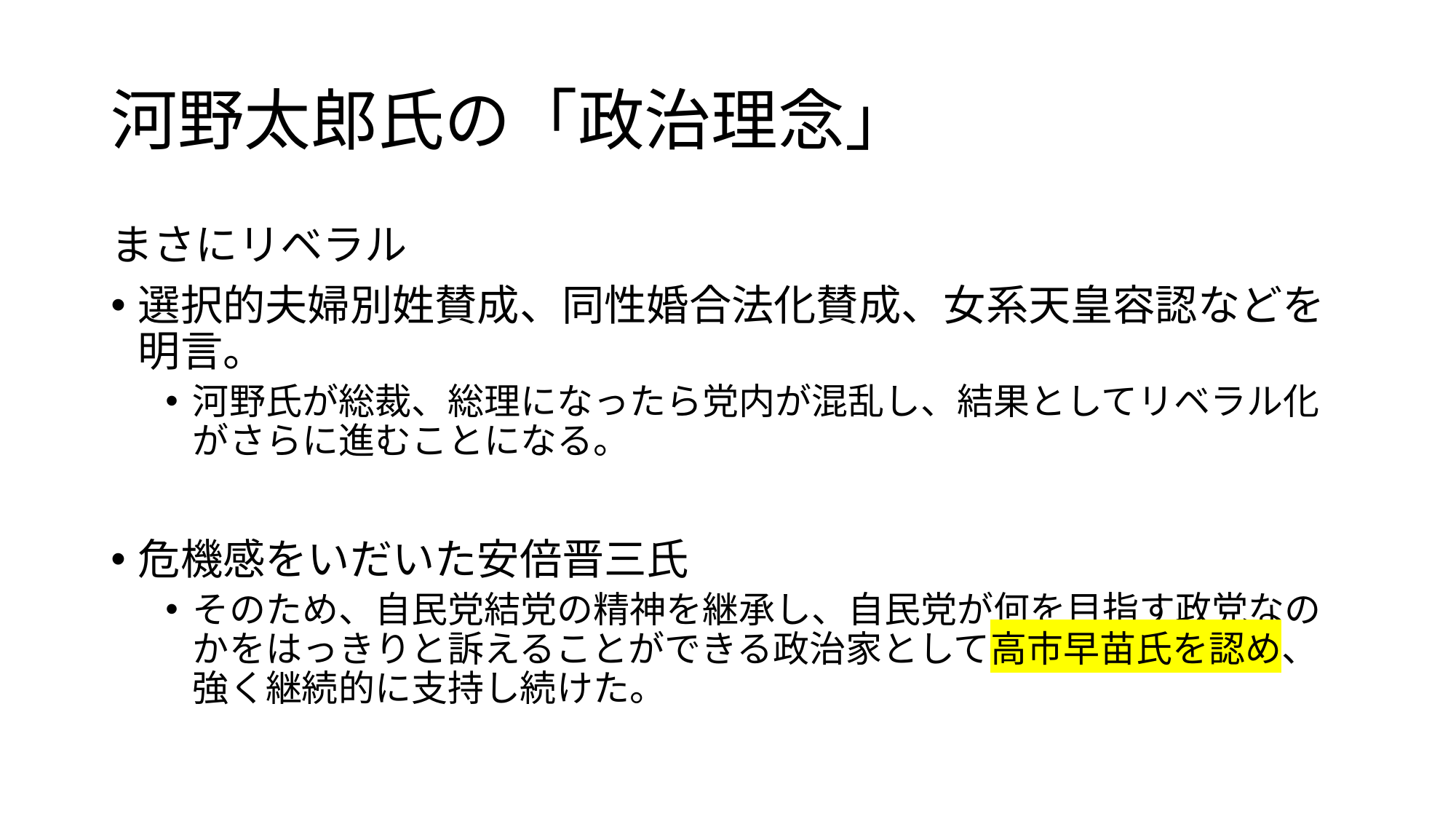

# 河野太郎氏の「政治理念」
まさにリベラル
選択的夫婦別姓賛成、同性婚合法化賛成、女系天皇容認などを明言。
河野氏が総裁、総理になったら党内が混乱し、結果としてリベラル化がさらに進むことになる。

危機感をいだいた安倍晋三氏
そのため、自民党結党の精神を継承し、自民党が何を目指す政党なのかをはっきりと訴えることができる政治家として高市早苗氏を認め、強く継続的に支持し続けた。